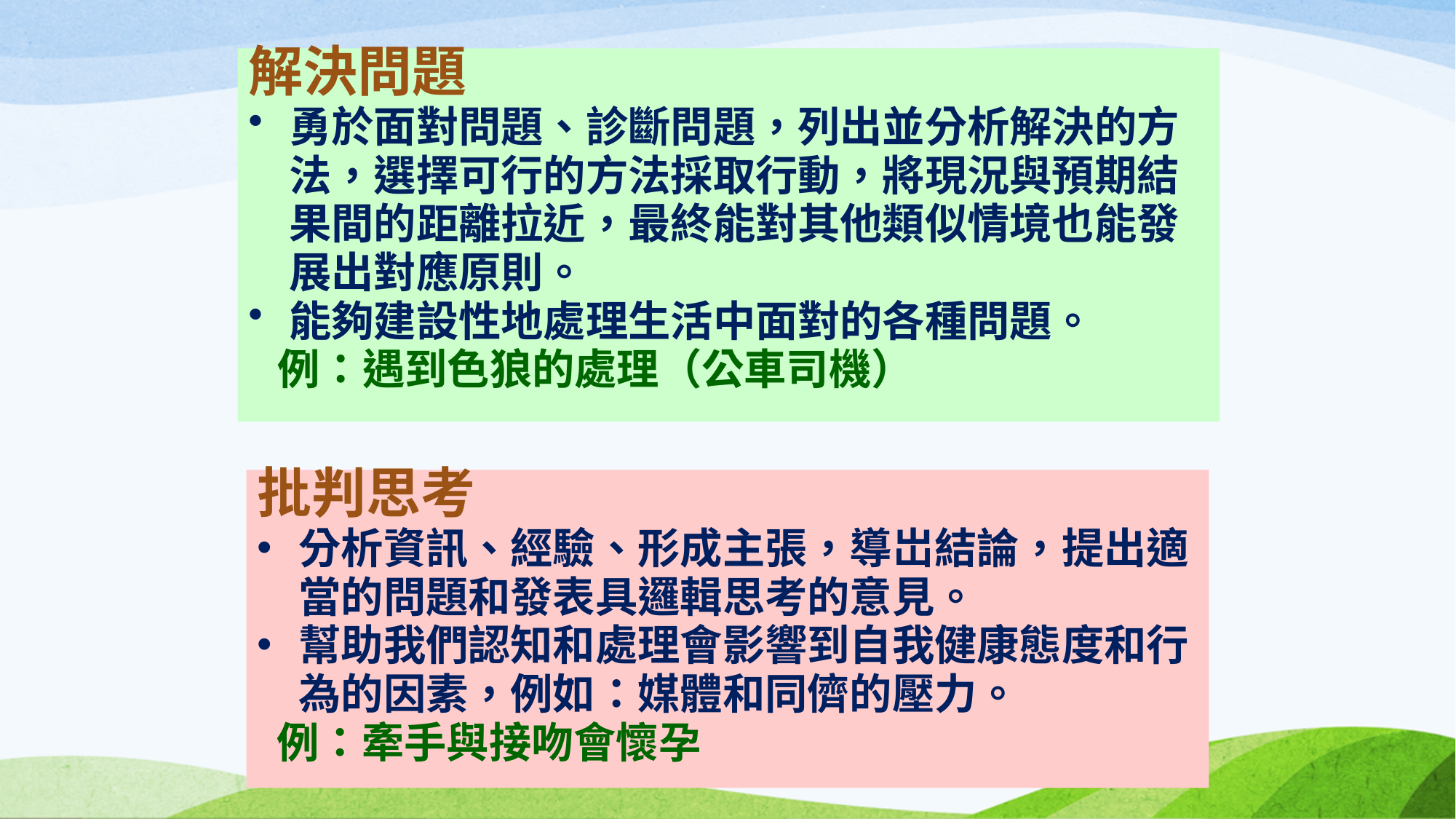

解決問題
勇於面對問題、診斷問題，列出並分析解決的方法，選擇可行的方法採取行動，將現況與預期結果間的距離拉近，最終能對其他類似情境也能發展出對應原則。
能夠建設性地處理生活中面對的各種問題。
  例：遇到色狼的處理（公車司機）
批判思考
分析資訊、經驗、形成主張，導岀結論，提出適當的問題和發表具邏輯思考的意見。
幫助我們認知和處理會影響到自我健康態度和行為的因素，例如：媒體和同儕的壓力。
 例：牽手與接吻會懷孕